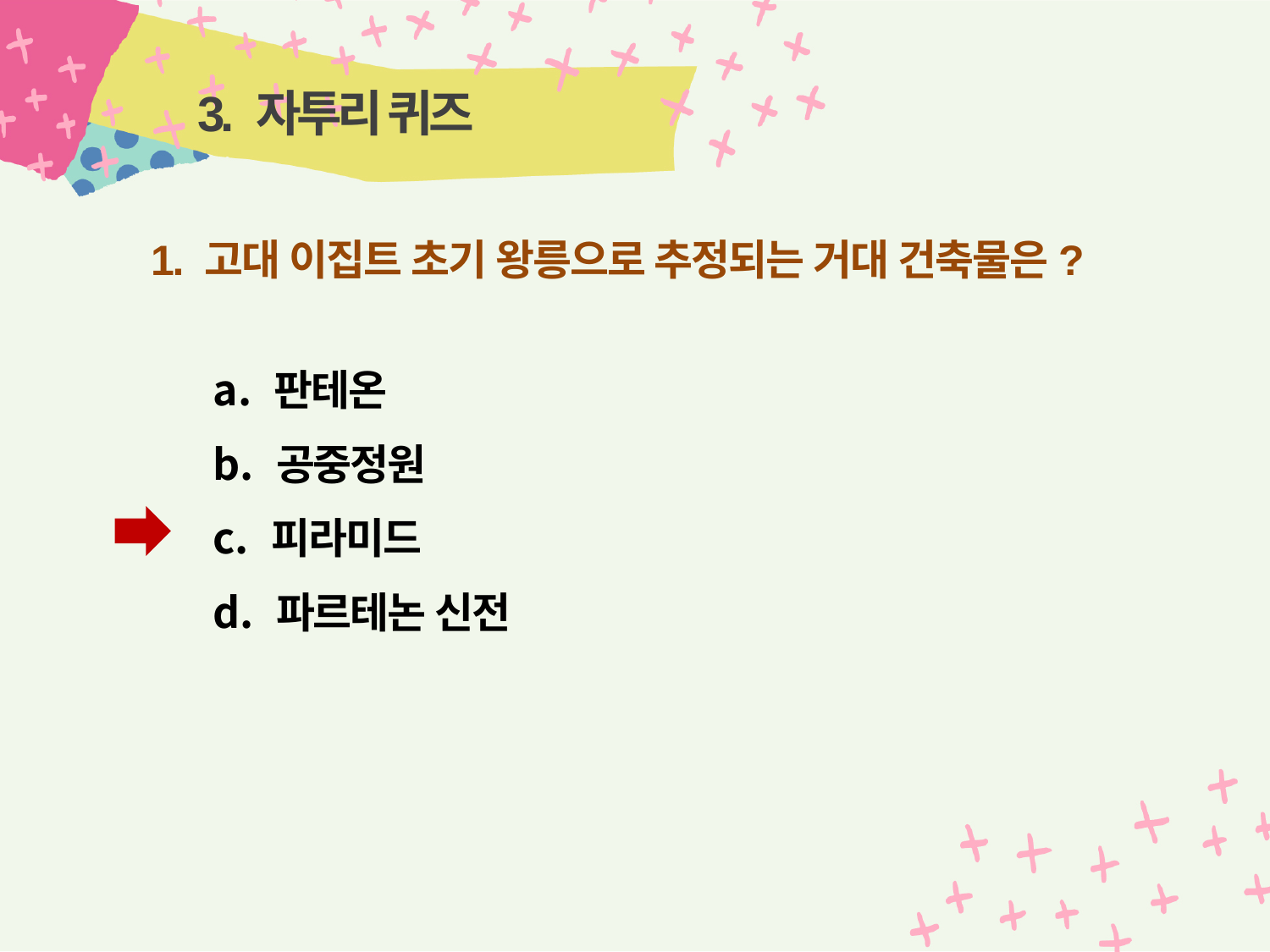

# 3. 자투리 퀴즈
1. 고대 이집트 초기 왕릉으로 추정되는 거대 건축물은?

 판테온
 공중정원
 피라미드
 파르테논 신전